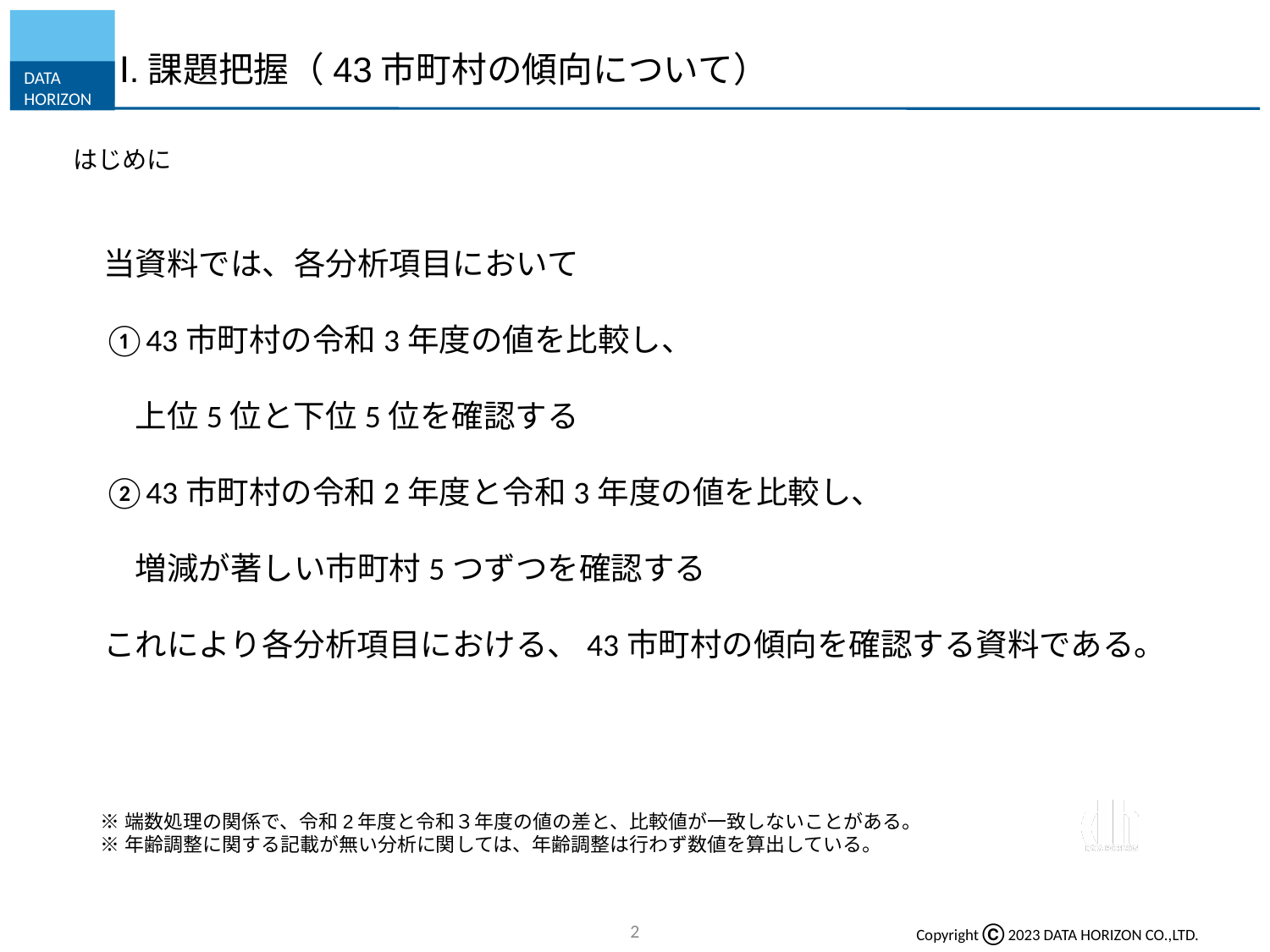

Ⅰ.課題把握（43市町村の傾向について）
はじめに
当資料では、各分析項目において
①43市町村の令和3年度の値を比較し、
　上位5位と下位5位を確認する
②43市町村の令和2年度と令和3年度の値を比較し、
　増減が著しい市町村5つずつを確認する
これにより各分析項目における、43市町村の傾向を確認する資料である。

※端数処理の関係で、令和2年度と令和３年度の値の差と、比較値が一致しないことがある。
※年齢調整に関する記載が無い分析に関しては、年齢調整は行わず数値を算出している。